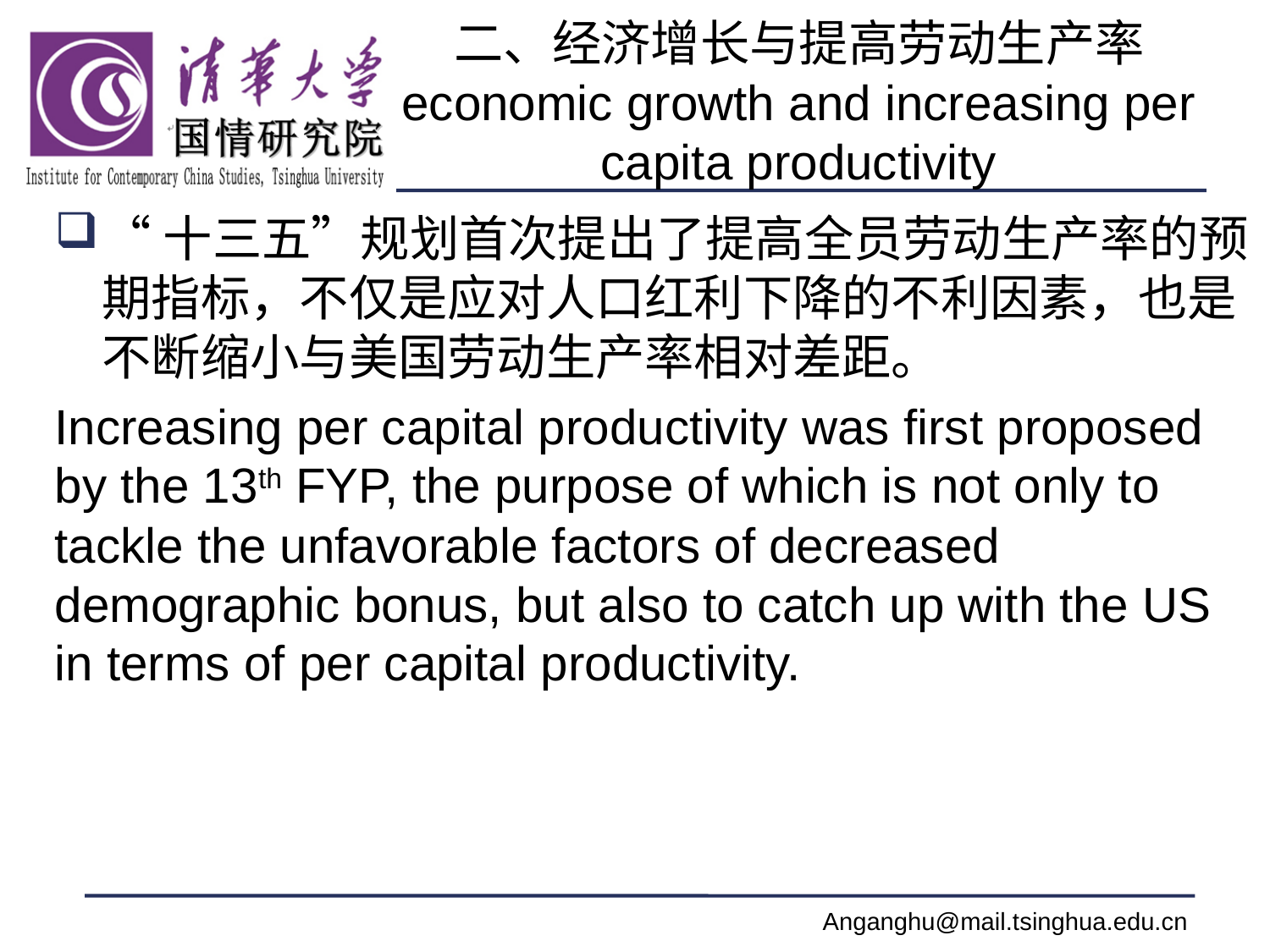

# 二、经济增长与提高劳动生产率 economic growth and increasing per capita productivity
“十三五”规划首次提出了提高全员劳动生产率的预期指标，不仅是应对人口红利下降的不利因素，也是不断缩小与美国劳动生产率相对差距。
Increasing per capital productivity was first proposed by the 13th FYP, the purpose of which is not only to tackle the unfavorable factors of decreased demographic bonus, but also to catch up with the US in terms of per capital productivity.